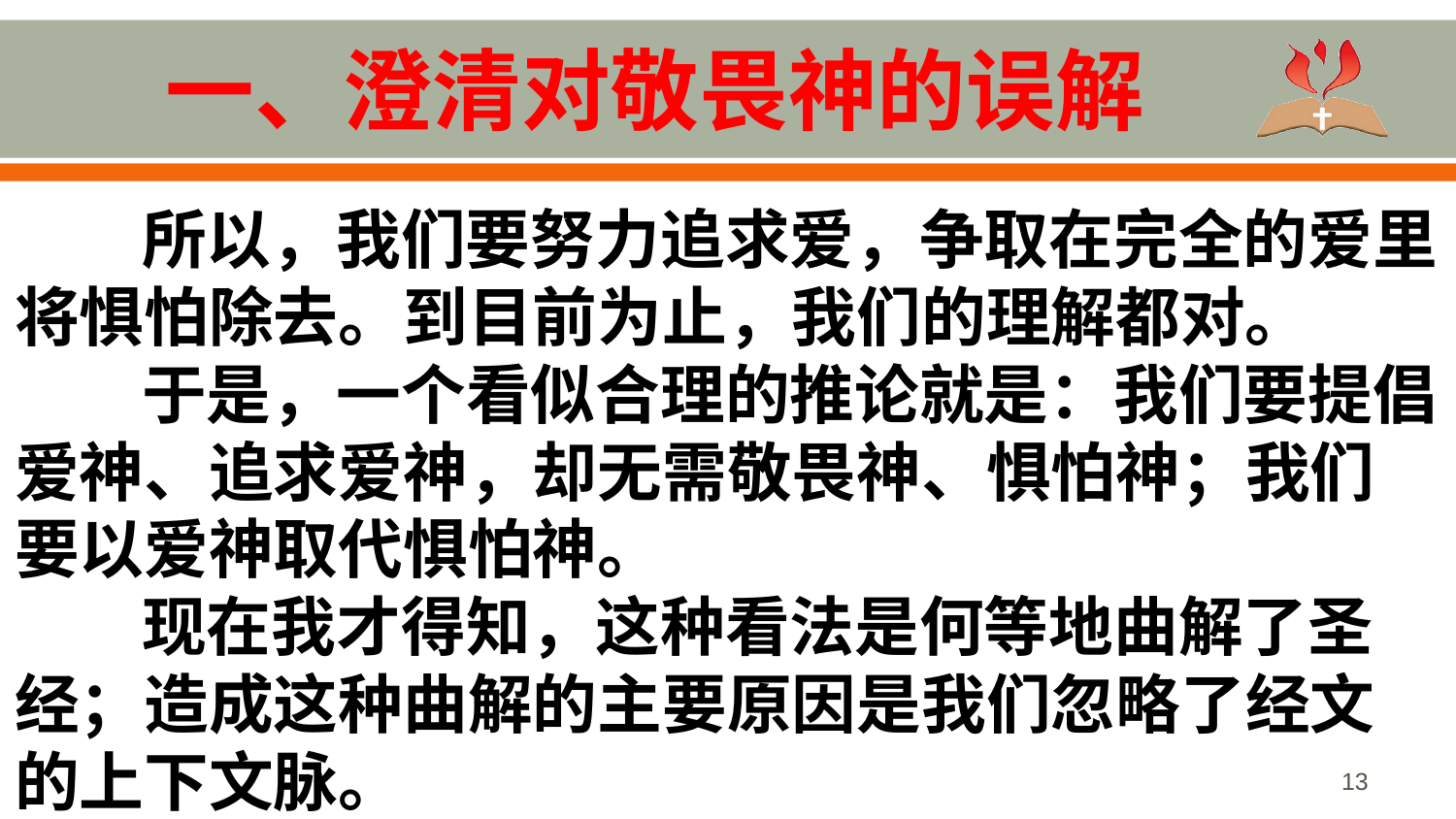

# 一、澄清对敬畏神的误解
所以，我们要努力追求爱，争取在完全的爱里将惧怕除去。到目前为止，我们的理解都对。
于是，一个看似合理的推论就是：我们要提倡爱神、追求爱神，却无需敬畏神、惧怕神；我们要以爱神取代惧怕神。
现在我才得知，这种看法是何等地曲解了圣经；造成这种曲解的主要原因是我们忽略了经文的上下文脉。

13